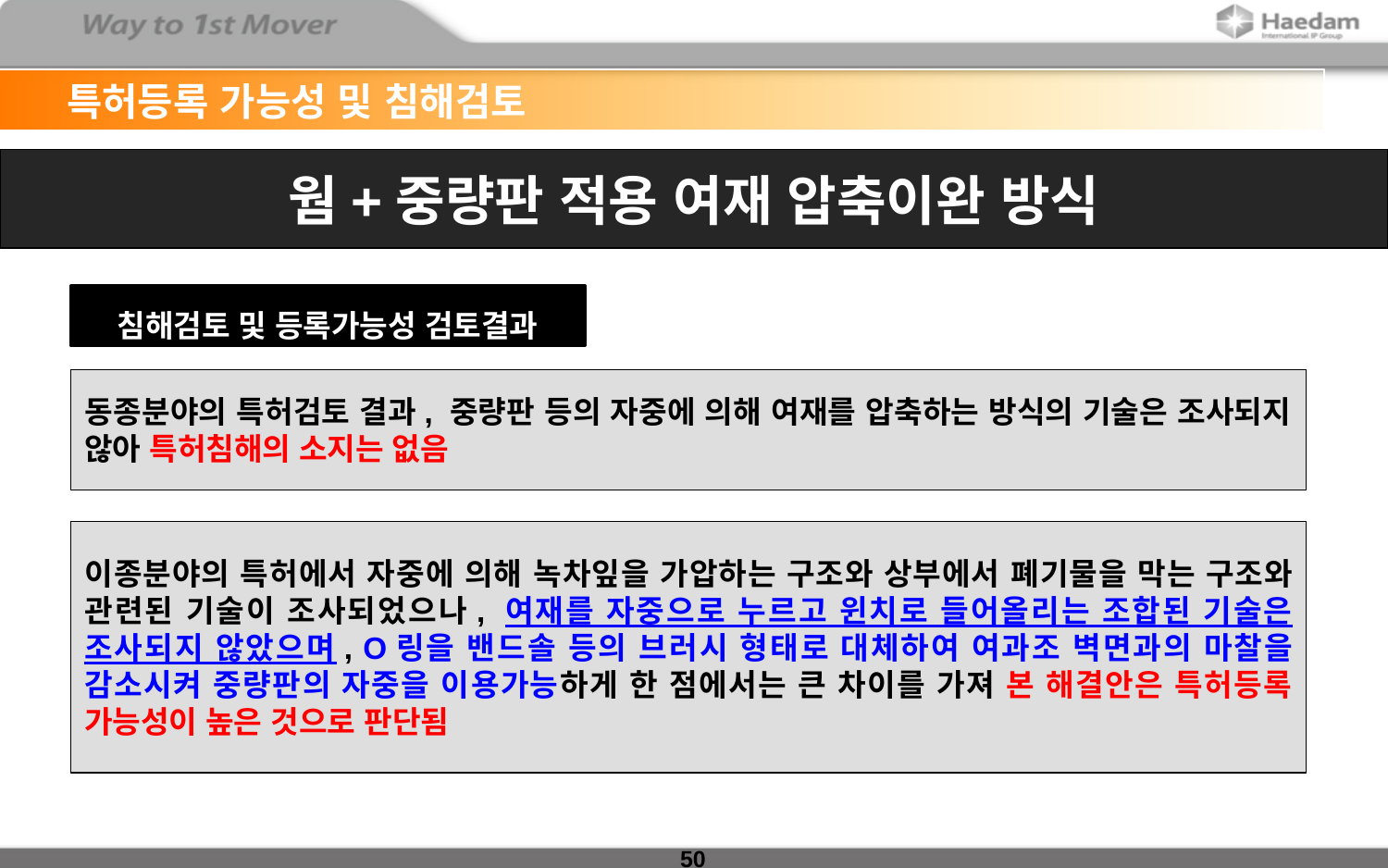

특허등록 가능성 및 침해검토
웜+중량판 적용 여재 압축이완 방식
침해검토 및 등록가능성 검토결과
동종분야의 특허검토 결과, 중량판 등의 자중에 의해 여재를 압축하는 방식의 기술은 조사되지 않아 특허침해의 소지는 없음
이종분야의 특허에서 자중에 의해 녹차잎을 가압하는 구조와 상부에서 폐기물을 막는 구조와 관련된 기술이 조사되었으나, 여재를 자중으로 누르고 윈치로 들어올리는 조합된 기술은 조사되지 않았으며, O링을 밴드솔 등의 브러시 형태로 대체하여 여과조 벽면과의 마찰을 감소시켜 중량판의 자중을 이용가능하게 한 점에서는 큰 차이를 가져 본 해결안은 특허등록 가능성이 높은 것으로 판단됨
50